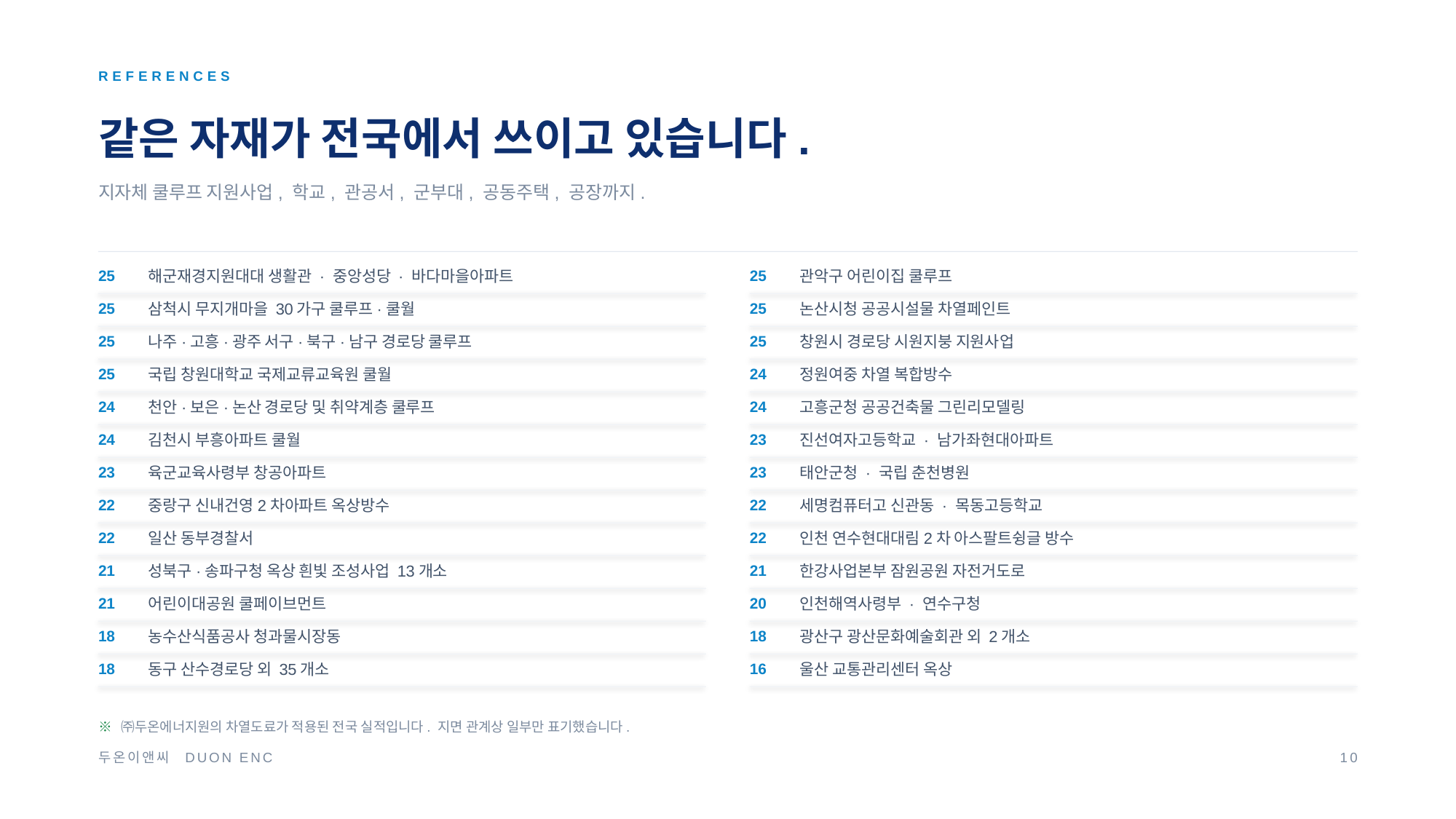

REFERENCES
같은 자재가 전국에서 쓰이고 있습니다.
지자체 쿨루프 지원사업, 학교, 관공서, 군부대, 공동주택, 공장까지.

25
해군재경지원대대 생활관 · 중앙성당 · 바다마을아파트
25
관악구 어린이집 쿨루프

25
삼척시 무지개마을 30가구 쿨루프·쿨월
25
논산시청 공공시설물 차열페인트

25
나주·고흥·광주 서구·북구·남구 경로당 쿨루프
25
창원시 경로당 시원지붕 지원사업

25
국립 창원대학교 국제교류교육원 쿨월
24
정원여중 차열 복합방수

24
천안·보은·논산 경로당 및 취약계층 쿨루프
24
고흥군청 공공건축물 그린리모델링

24
김천시 부흥아파트 쿨월
23
진선여자고등학교 · 남가좌현대아파트

23
육군교육사령부 창공아파트
23
태안군청 · 국립 춘천병원

22
중랑구 신내건영2차아파트 옥상방수
22
세명컴퓨터고 신관동 · 목동고등학교

22
일산 동부경찰서
22
인천 연수현대대림2차 아스팔트슁글 방수

21
성북구·송파구청 옥상 흰빛 조성사업 13개소
21
한강사업본부 잠원공원 자전거도로

21
어린이대공원 쿨페이브먼트
20
인천해역사령부 · 연수구청

18
농수산식품공사 청과물시장동
18
광산구 광산문화예술회관 외 2개소

18
동구 산수경로당 외 35개소
16
울산 교통관리센터 옥상

※  ㈜두온에너지원의 차열도료가 적용된 전국 실적입니다. 지면 관계상 일부만 표기했습니다.
두온이앤씨  DUON ENC
10